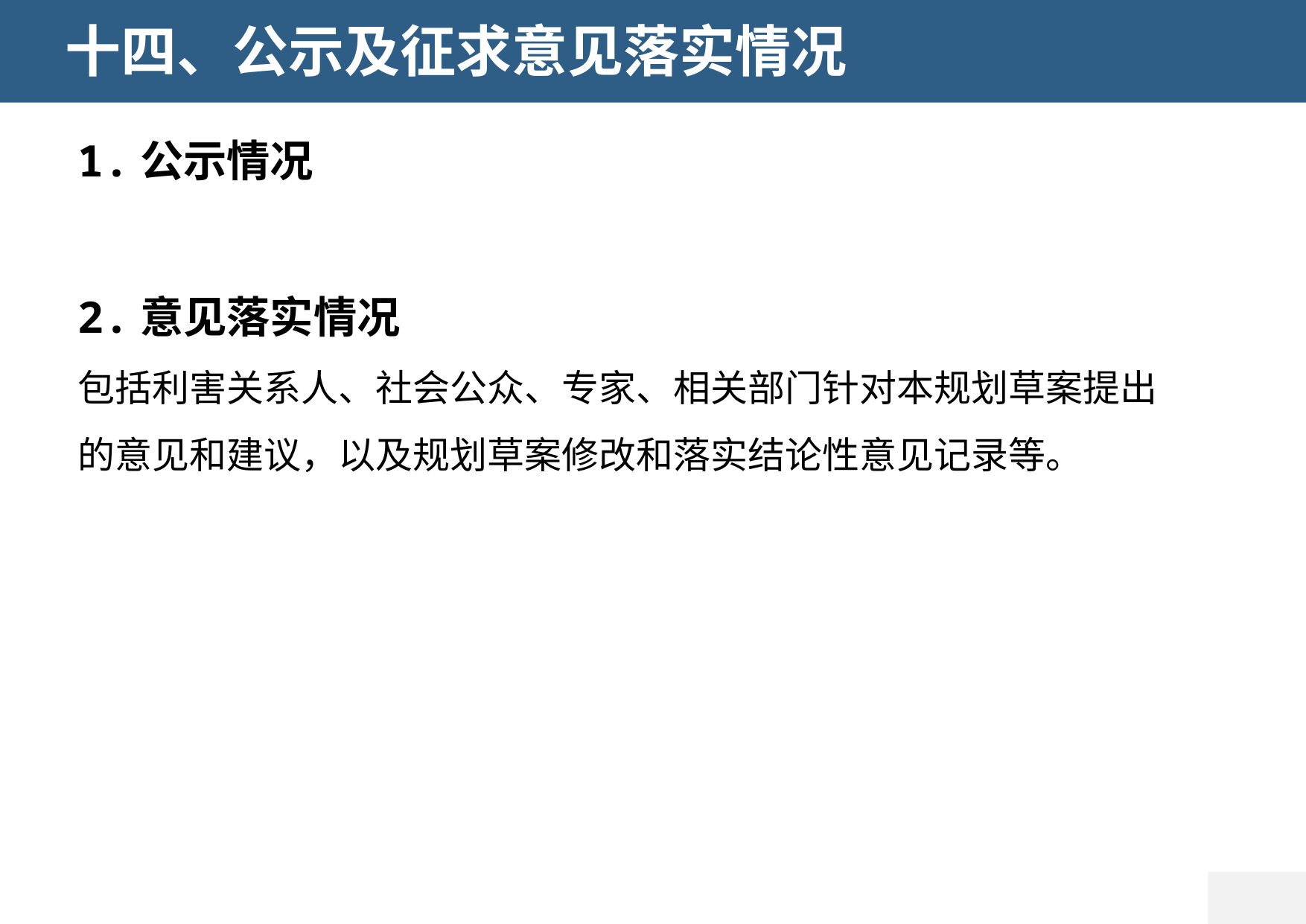

十四、公示及征求意见落实情况
1.公示情况

2.意见落实情况
包括利害关系人、社会公众、专家、相关部门针对本规划草案提出的意见和建议，以及规划草案修改和落实结论性意见记录等。
79